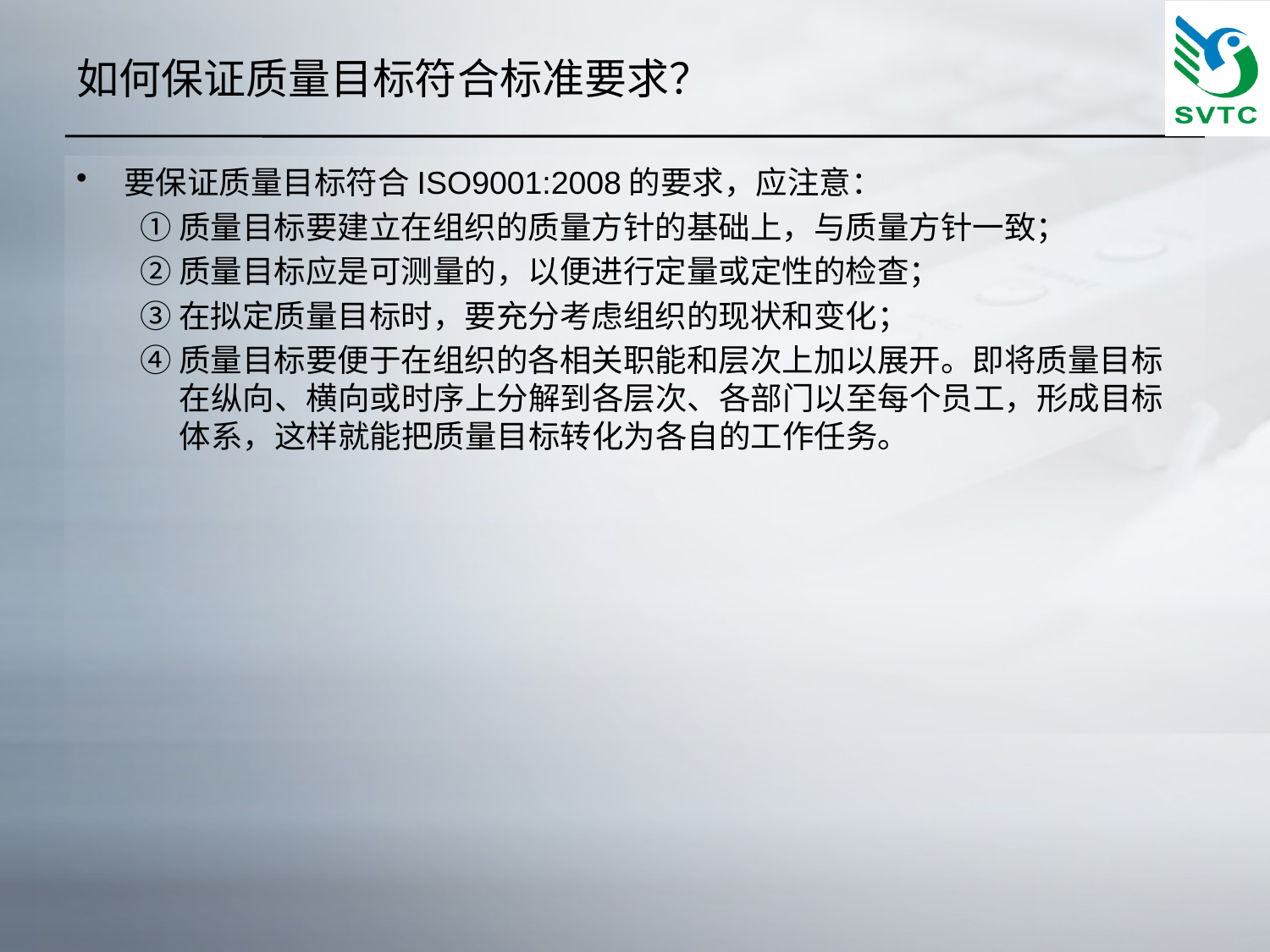

# 如何保证质量目标符合标准要求？
要保证质量目标符合ISO9001:2008的要求，应注意：
①质量目标要建立在组织的质量方针的基础上，与质量方针一致；
②质量目标应是可测量的，以便进行定量或定性的检查；
③在拟定质量目标时，要充分考虑组织的现状和变化；
④质量目标要便于在组织的各相关职能和层次上加以展开。即将质量目标在纵向、横向或时序上分解到各层次、各部门以至每个员工，形成目标体系，这样就能把质量目标转化为各自的工作任务。